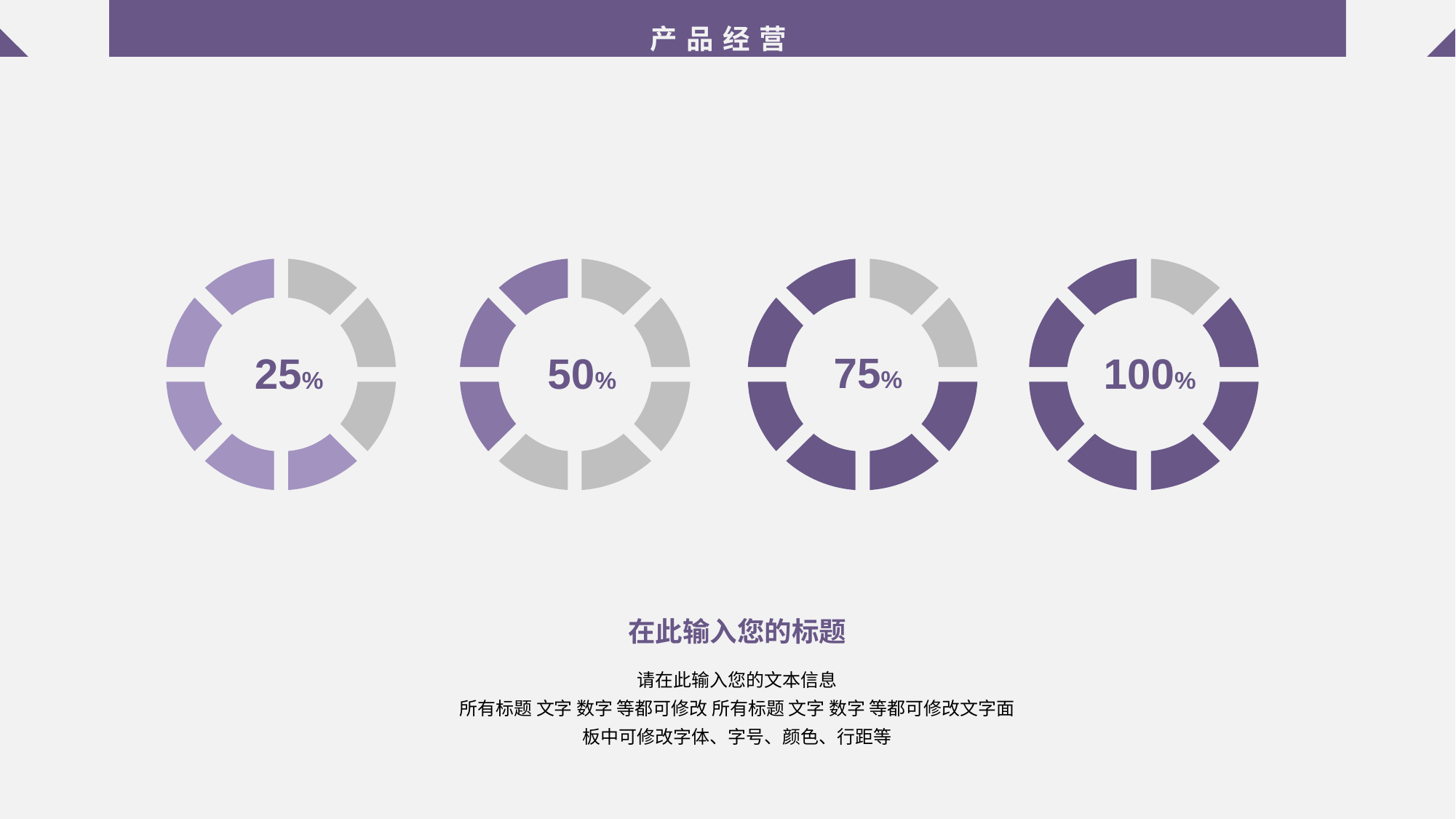

产品经营

75%
50%
25%
100%
在此输入您的标题
请在此输入您的文本信息
所有标题 文字 数字 等都可修改 所有标题 文字 数字 等都可修改文字面板中可修改字体、字号、颜色、行距等